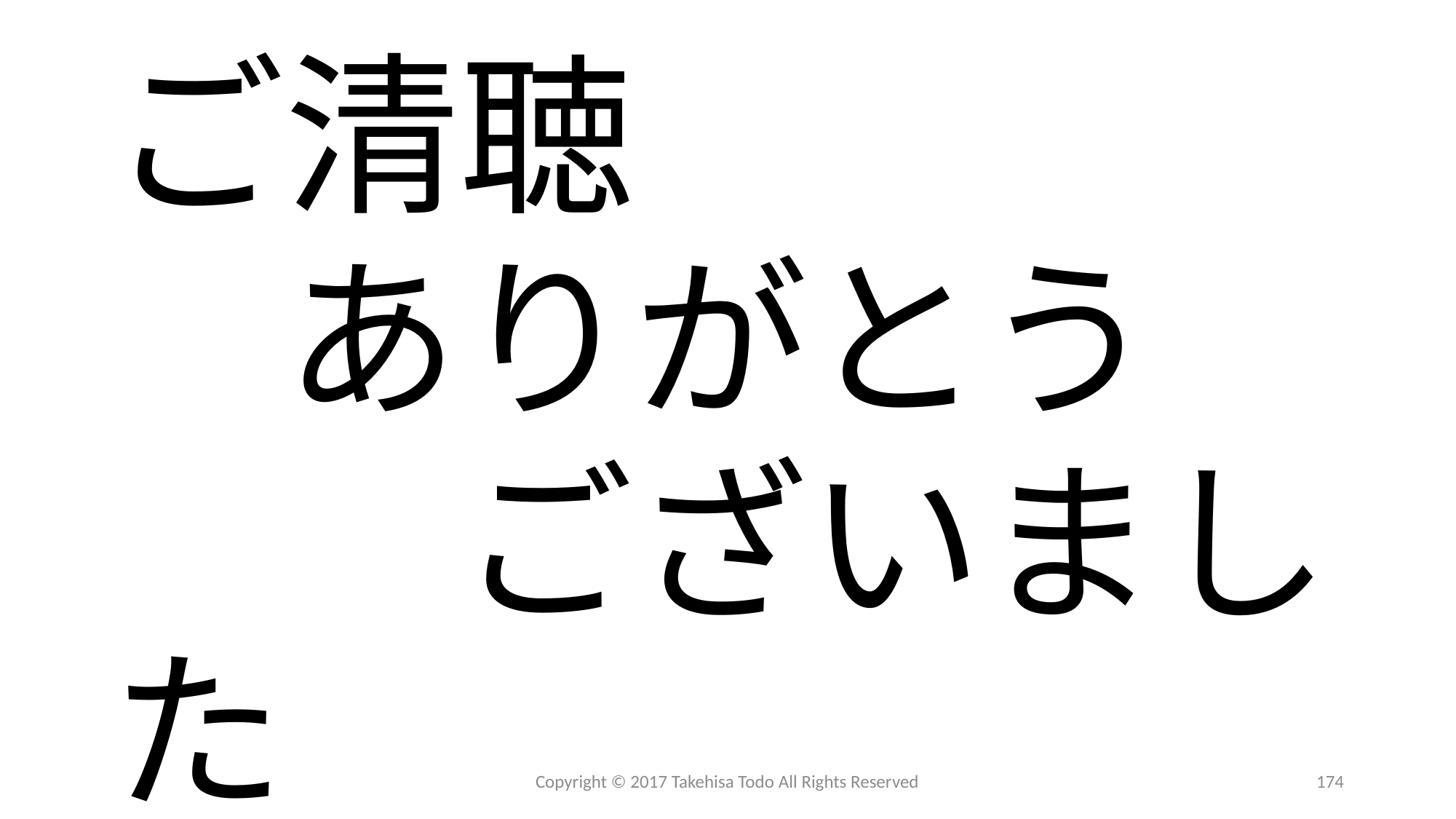

#
ご清聴
　ありがとう
　　ございました
Copyright © 2017 Takehisa Todo All Rights Reserved
174